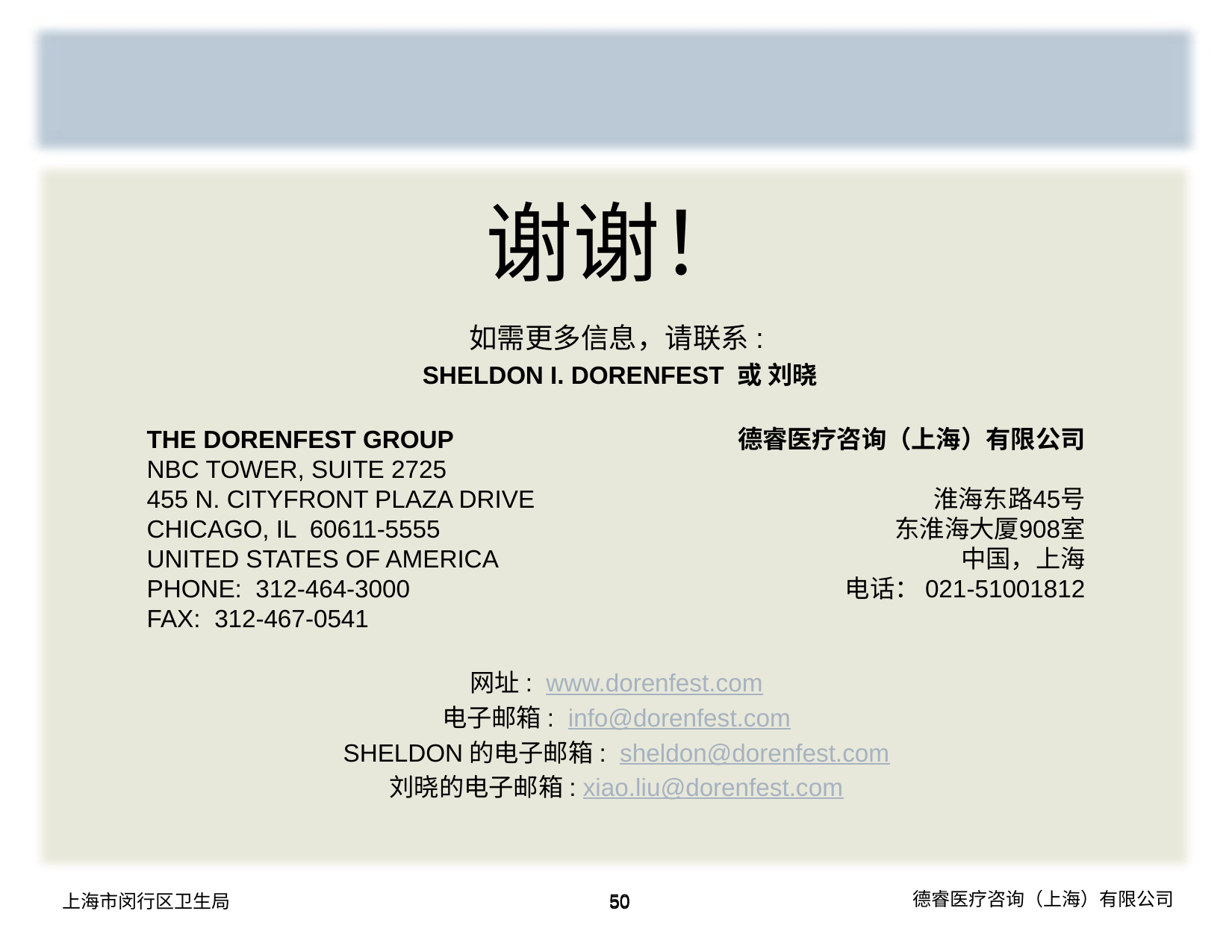

谢谢！
如需更多信息，请联系:
 SHELDON I. DORENFEST 或 刘晓

THE DORENFEST GROUP	德睿医疗咨询（上海）有限公司
NBC TOWER, SUITE 2725
455 N. CITYFRONT PLAZA DRIVE	淮海东路45号
CHICAGO, IL  60611-5555	东淮海大厦908室
UNITED STATES OF AMERICA	中国，上海
PHONE:  312-464-3000	电话： 021-51001812
FAX:  312-467-0541

网址:  www.dorenfest.com
电子邮箱:  info@dorenfest.com
SHELDON的电子邮箱:  sheldon@dorenfest.com
刘晓的电子邮箱: xiao.liu@dorenfest.com
50
50